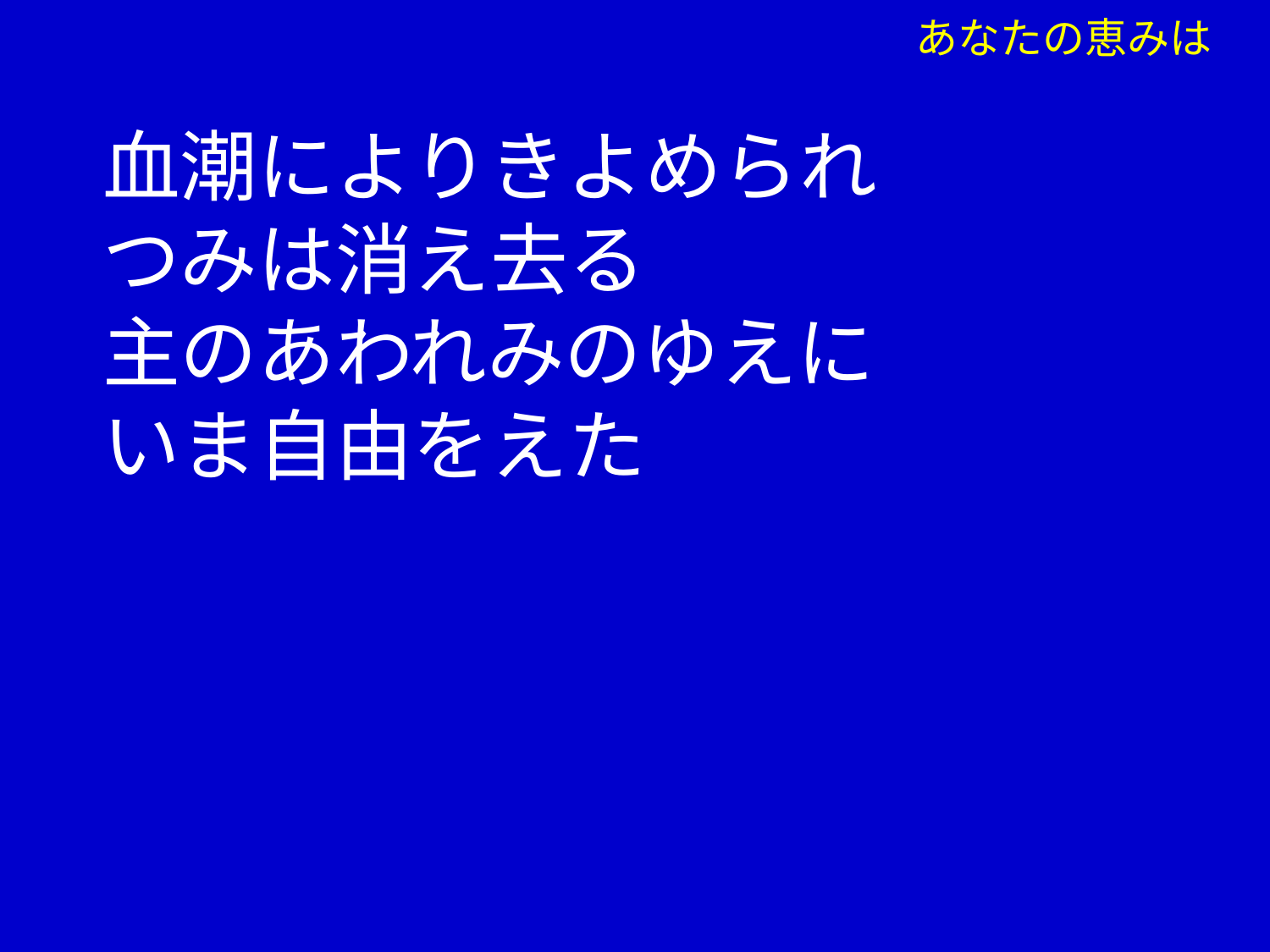

# あなたの恵みは
血潮によりきよめられ
つみは消え去る
主のあわれみのゆえに
いま自由をえた